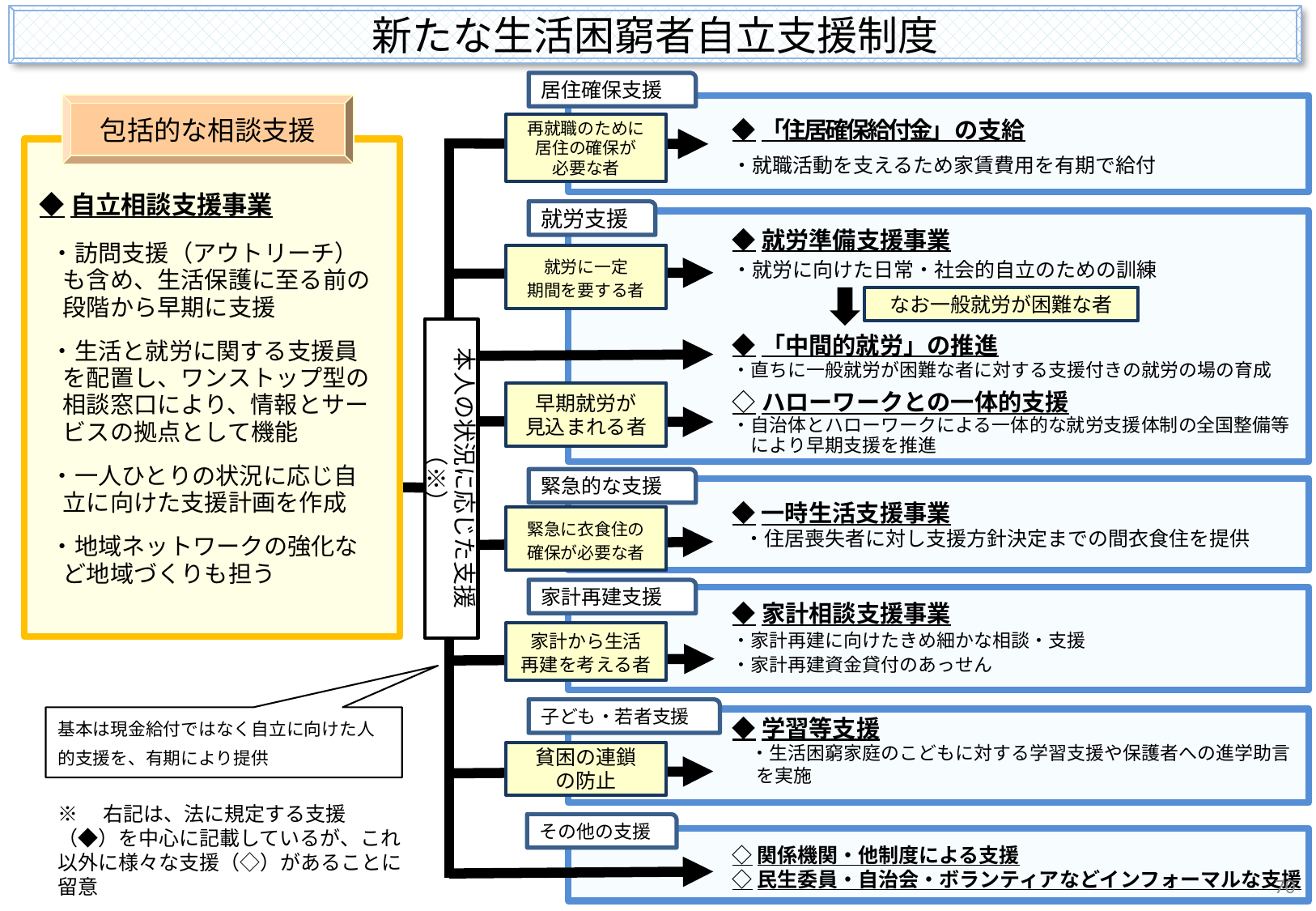

新たな生活困窮者自立支援制度
居住確保支援
包括的な相談支援

◆「住居確保給付金」の支給
・就職活動を支えるため家賃費用を有期で給付
再就職のために
居住の確保が
必要な者

◆自立相談支援事業

・訪問支援（アウトリーチ）も含め、生活保護に至る前の段階から早期に支援

・生活と就労に関する支援員を配置し、ワンストップ型の相談窓口により、情報とサービスの拠点として機能

・一人ひとりの状況に応じ自立に向けた支援計画を作成

・地域ネットワークの強化など地域づくりも担う

就労支援

◆就労準備支援事業
・就労に向けた日常・社会的自立のための訓練
就労に一定
期間を要する者

なお一般就労が困難な者
本人の状況に応じた支援（※）
◆「中間的就労」の推進
・直ちに一般就労が困難な者に対する支援付きの就労の場の育成
早期就労が
見込まれる者
◇ハローワークとの一体的支援
・自治体とハローワークによる一体的な就労支援体制の全国整備等
　により早期支援を推進
緊急的な支援

◆一時生活支援事業
・住居喪失者に対し支援方針決定までの間衣食住を提供
緊急に衣食住の
確保が必要な者
家計再建支援

◆家計相談支援事業
・家計再建に向けたきめ細かな相談・支援
・家計再建資金貸付のあっせん
家計から生活
再建を考える者
子ども・若者支援
基本は現金給付ではなく自立に向けた人的支援を、有期により提供

◆学習等支援
　・生活困窮家庭のこどもに対する学習支援や保護者への進学助言を実施
貧困の連鎖
の防止

※　右記は、法に規定する支援（◆）を中心に記載しているが、これ以外に様々な支援（◇）があることに留意
その他の支援

◇関係機関・他制度による支援
◇民生委員・自治会・ボランティアなどインフォーマルな支援
70